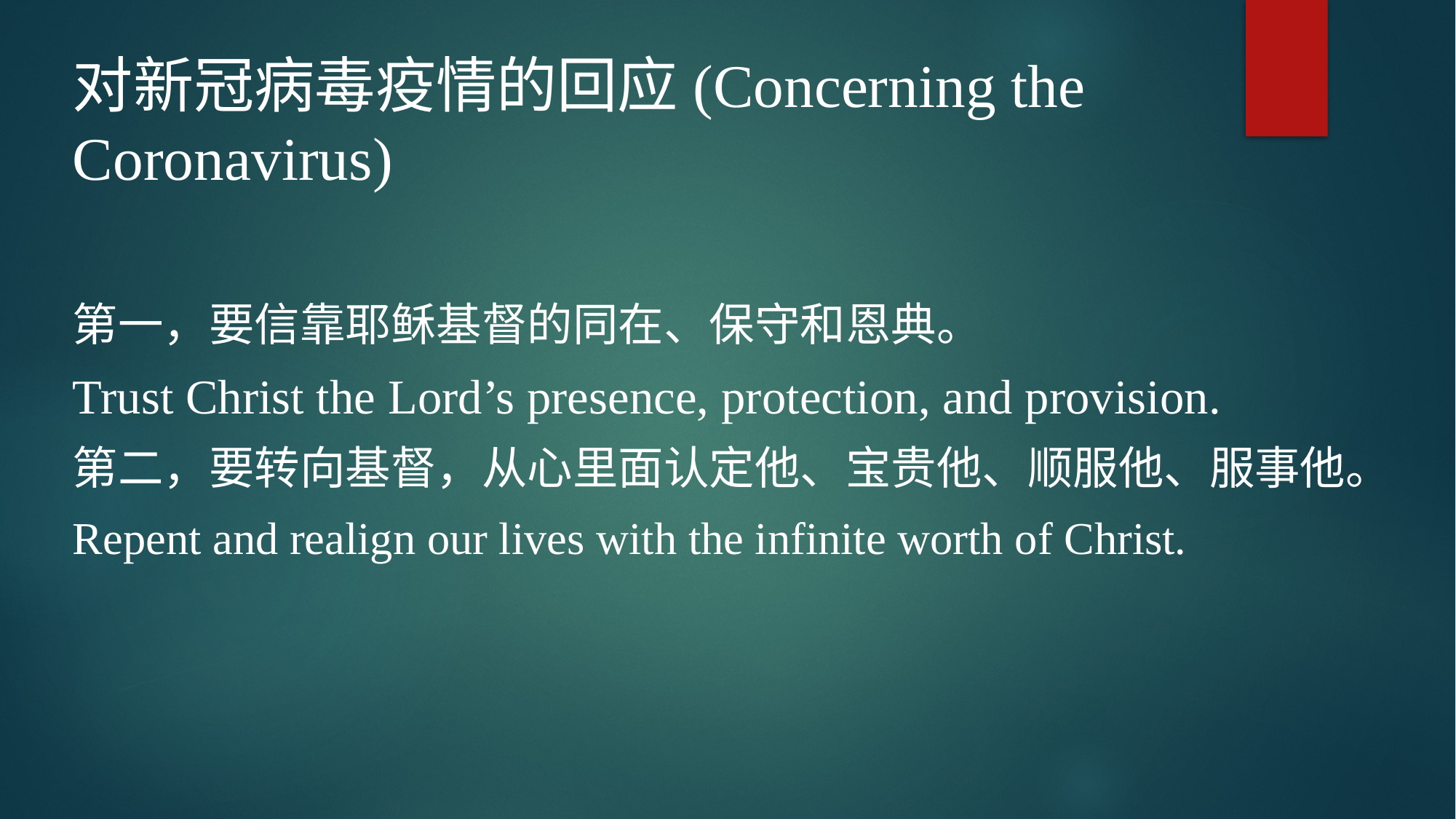

对新冠病毒疫情的回应(Concerning the Coronavirus)

第一，要信靠耶稣基督的同在、保守和恩典。
Trust Christ the Lord’s presence, protection, and provision.
第二，要转向基督，从心里面认定他、宝贵他、顺服他、服事他。
Repent and realign our lives with the infinite worth of Christ.